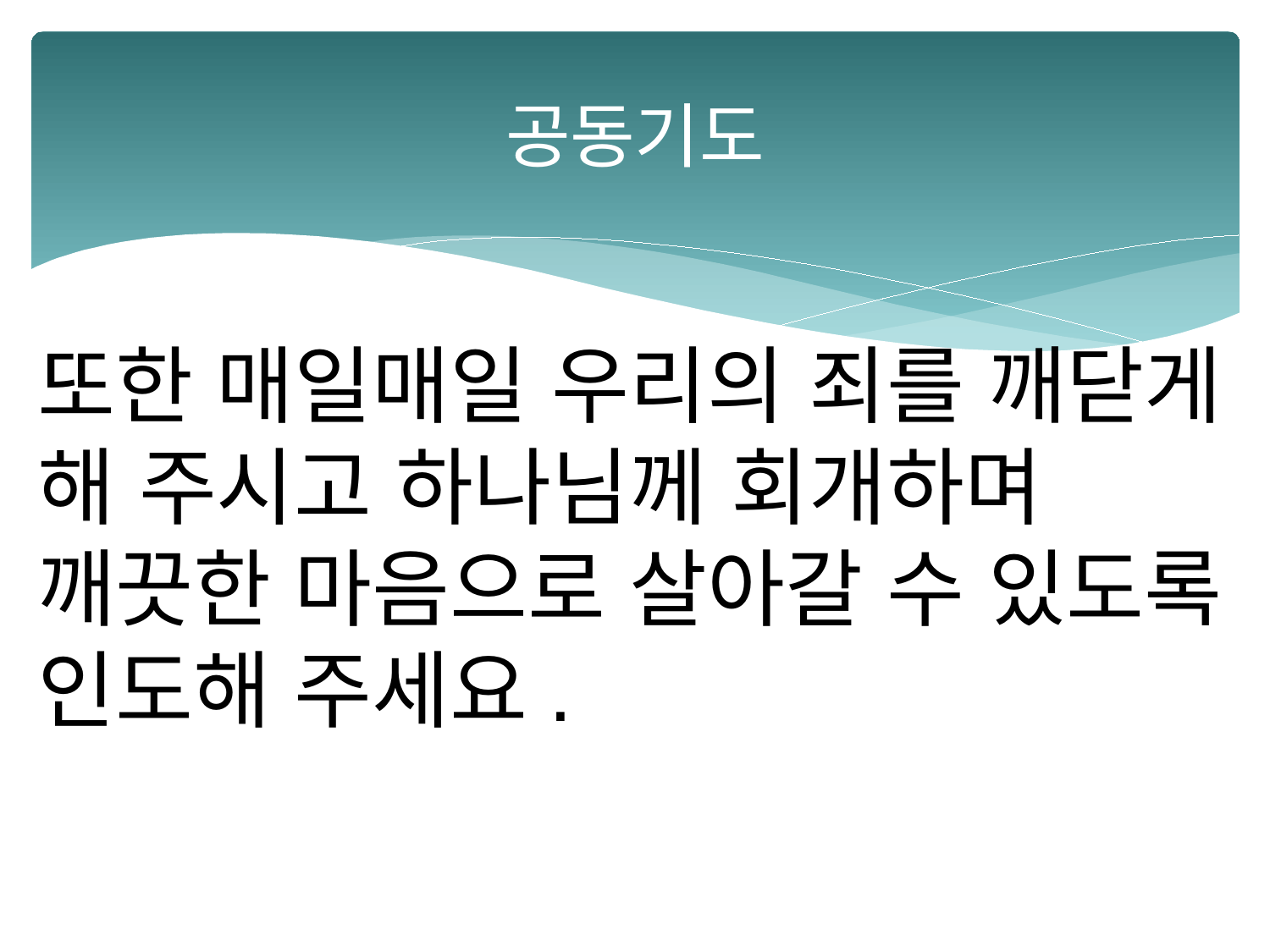

# 공동기도

또한 매일매일 우리의 죄를 깨닫게 해 주시고 하나님께 회개하며 깨끗한 마음으로 살아갈 수 있도록 인도해 주세요.